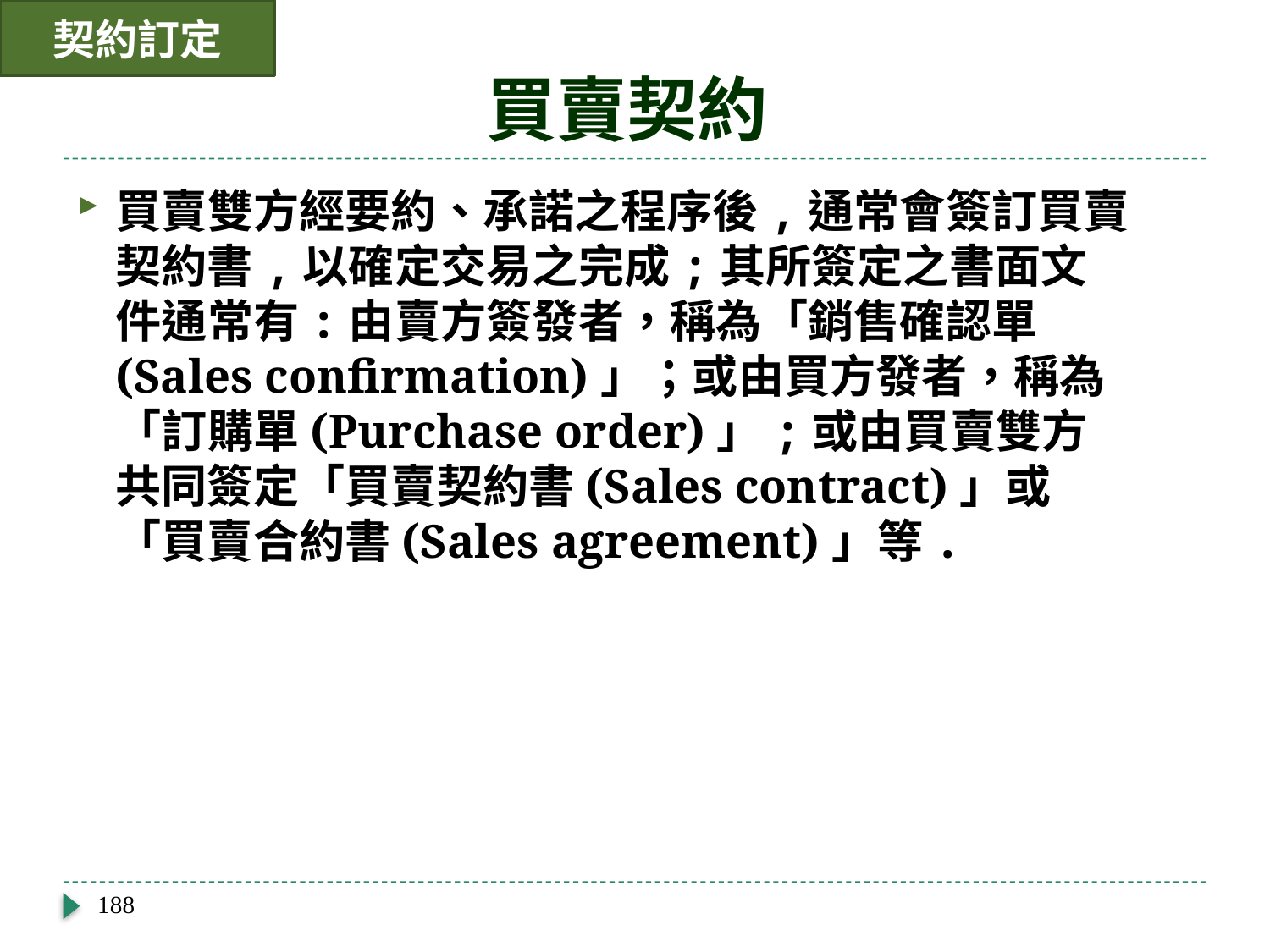

契約訂定
# 買賣契約
買賣雙方經要約、承諾之程序後,通常會簽訂買賣契約書,以確定交易之完成;其所簽定之書面文件通常有:由賣方簽發者，稱為「銷售確認單(Sales confirmation)」；或由買方發者，稱為「訂購單(Purchase order)」;或由買賣雙方共同簽定「買賣契約書(Sales contract)」或「買賣合約書(Sales agreement)」等.
188